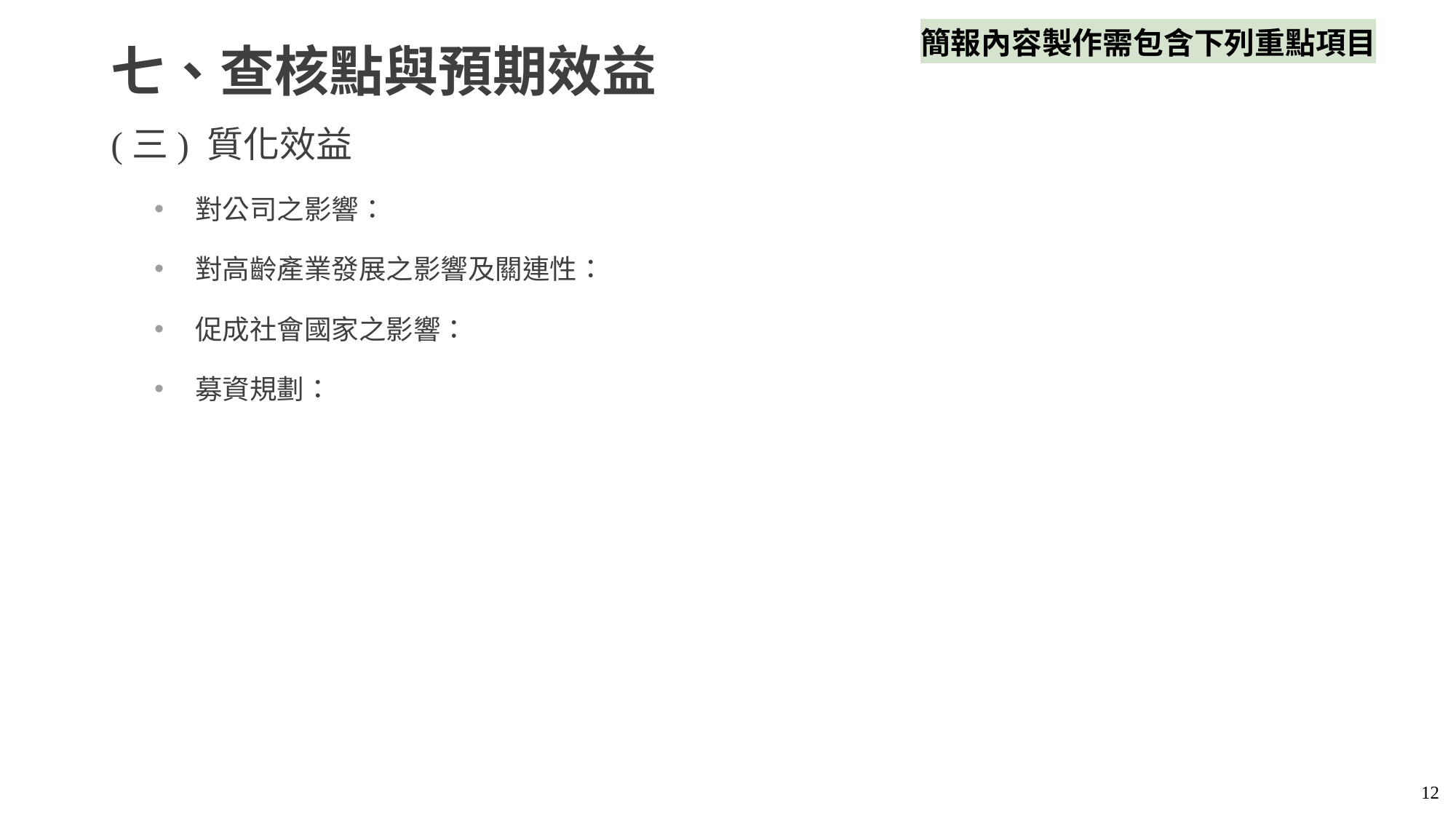

簡報內容製作需包含下列重點項目
# 七、查核點與預期效益
(三) 質化效益
對公司之影響：
對高齡產業發展之影響及關連性：
促成社會國家之影響：
募資規劃：

12